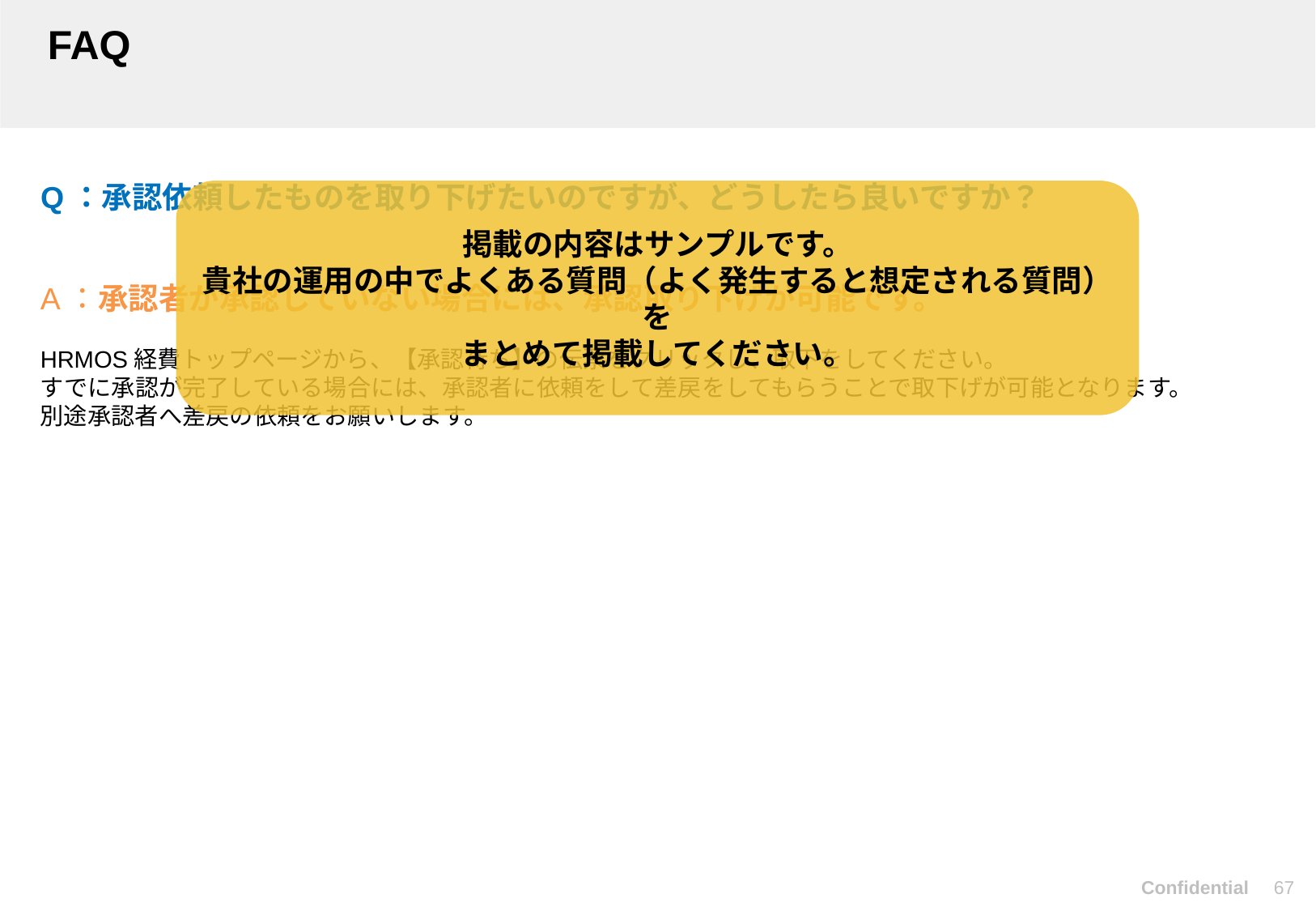

FAQ
Q：承認依頼したものを取り下げたいのですが、どうしたら良いですか？
掲載の内容はサンプルです。
貴社の運用の中でよくある質問（よく発生すると想定される質問）を
まとめて掲載してください。
A：承認者が承認していない場合には、承認取り下げが可能です。

HRMOS経費トップページから、【承認待ち】の伝票をクリックし、取下をしてください。
すでに承認が完了している場合には、承認者に依頼をして差戻をしてもらうことで取下げが可能となります。
別途承認者へ差戻の依頼をお願いします。